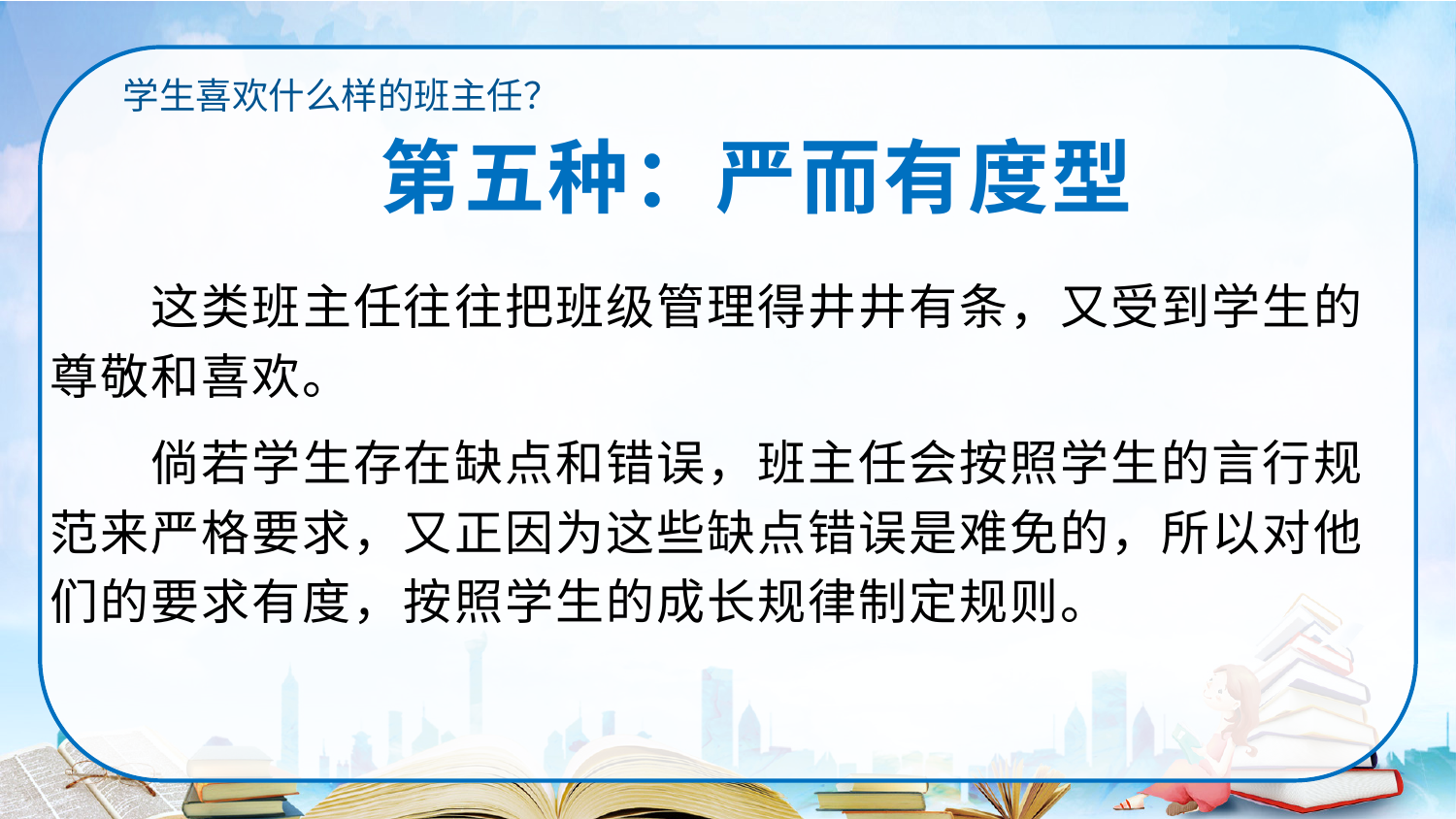

学生喜欢什么样的班主任？
第五种：严而有度型

这类班主任往往把班级管理得井井有条，又受到学生的尊敬和喜欢。
倘若学生存在缺点和错误，班主任会按照学生的言行规范来严格要求，又正因为这些缺点错误是难免的，所以对他们的要求有度，按照学生的成长规律制定规则。